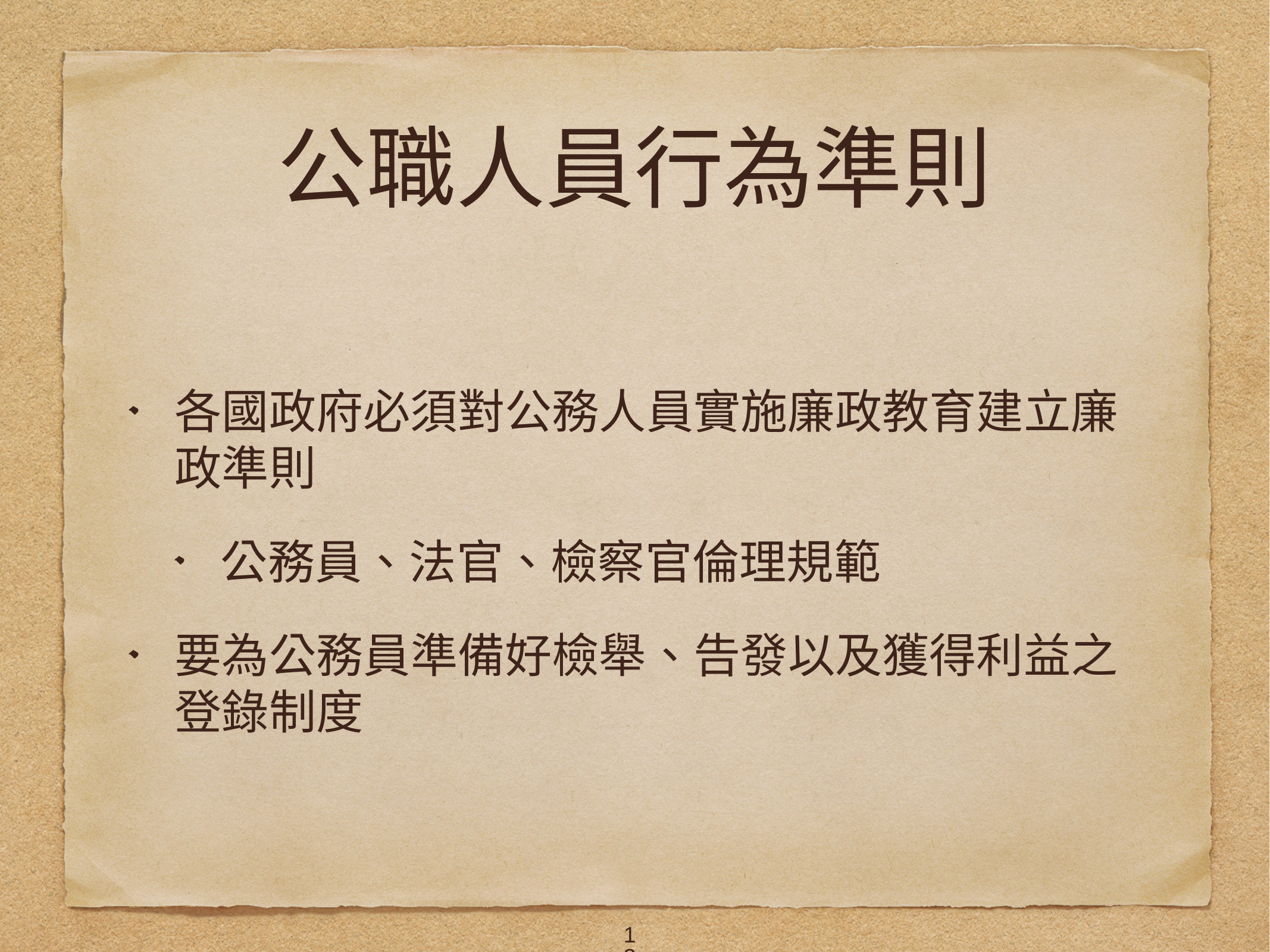

# 公職人員行為準則
各國政府必須對公務人員實施廉政教育建立廉政準則
公務員、法官、檢察官倫理規範
要為公務員準備好檢舉、告發以及獲得利益之登錄制度
13